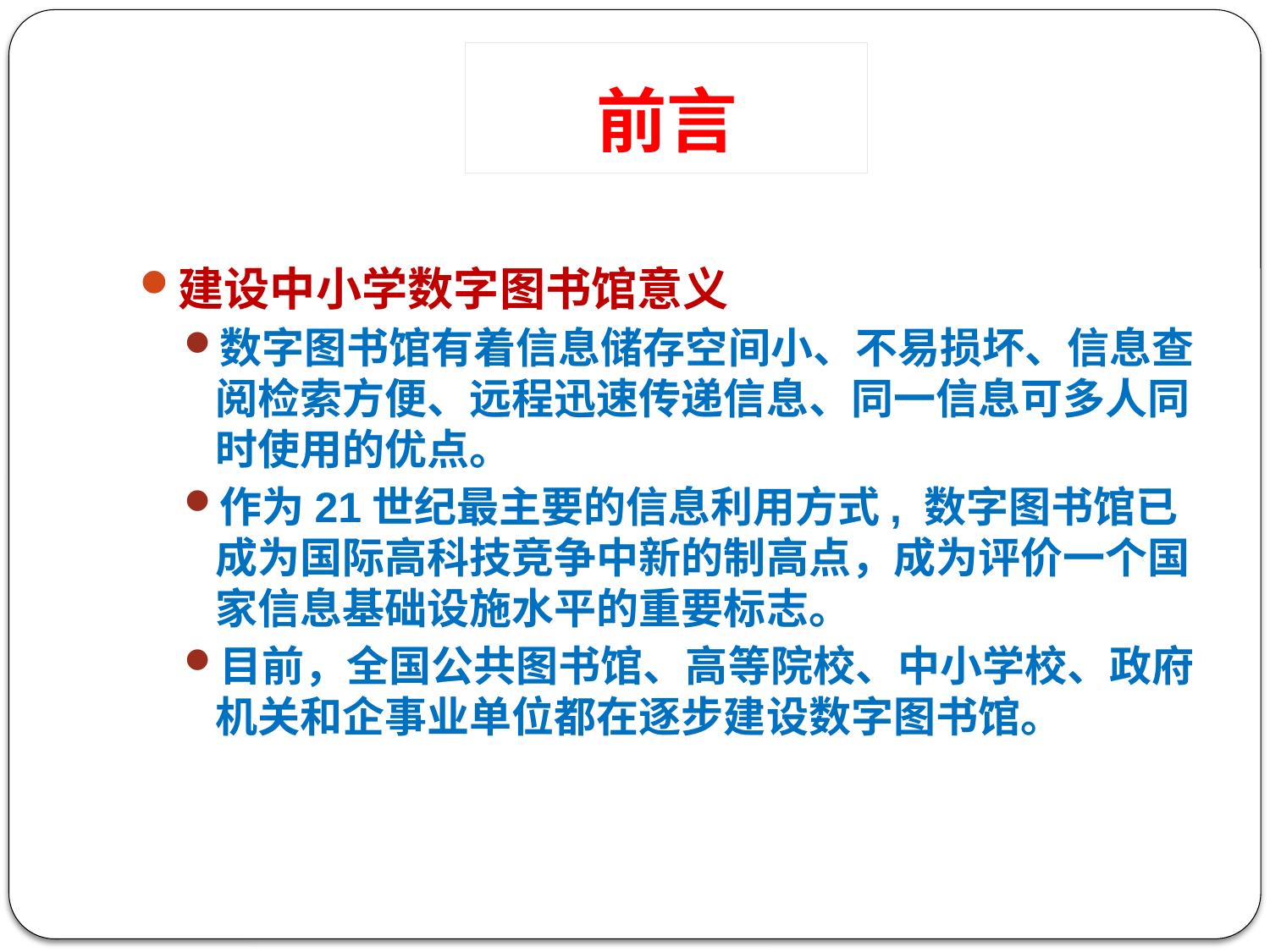

# 前言
建设中小学数字图书馆意义
数字图书馆有着信息储存空间小、不易损坏、信息查阅检索方便、远程迅速传递信息、同一信息可多人同时使用的优点。
作为21世纪最主要的信息利用方式, 数字图书馆已成为国际高科技竞争中新的制高点，成为评价一个国家信息基础设施水平的重要标志。
目前，全国公共图书馆、高等院校、中小学校、政府机关和企事业单位都在逐步建设数字图书馆。